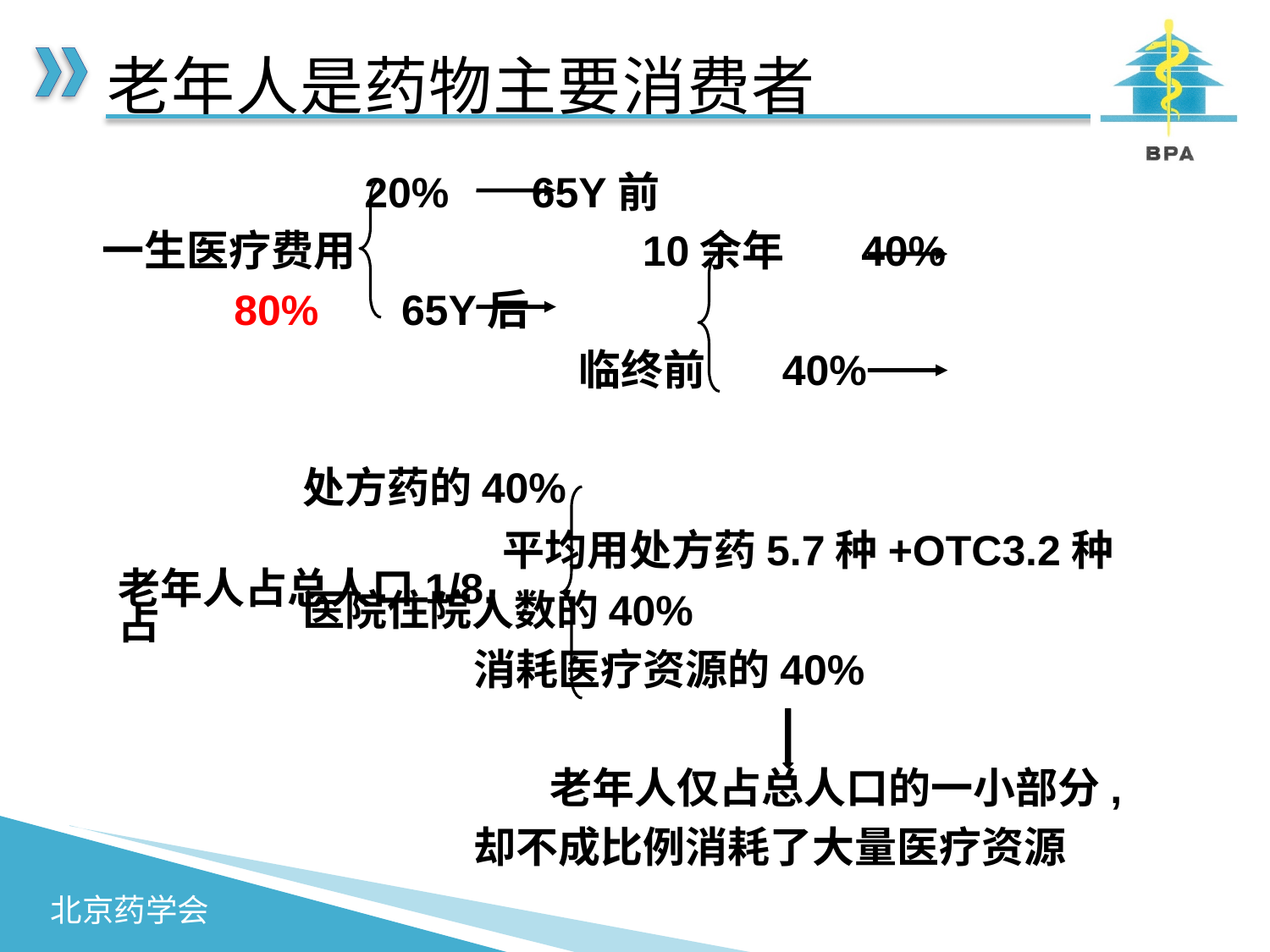

# 老年人是药物主要消费者
                           20%       65Y前
     一生医疗费用                             10余年       40%
                80%       65Y后
                                                       临终前       40%

                          处方药的40%
                                               平均用处方药5.7种+OTC3.2种
                          医院住院人数的40%
                                            消耗医疗资源的40%

                                                    老年人仅占总人口的一小部分,
                                            却不成比例消耗了大量医疗资源

老年人占总人口1/8, 占